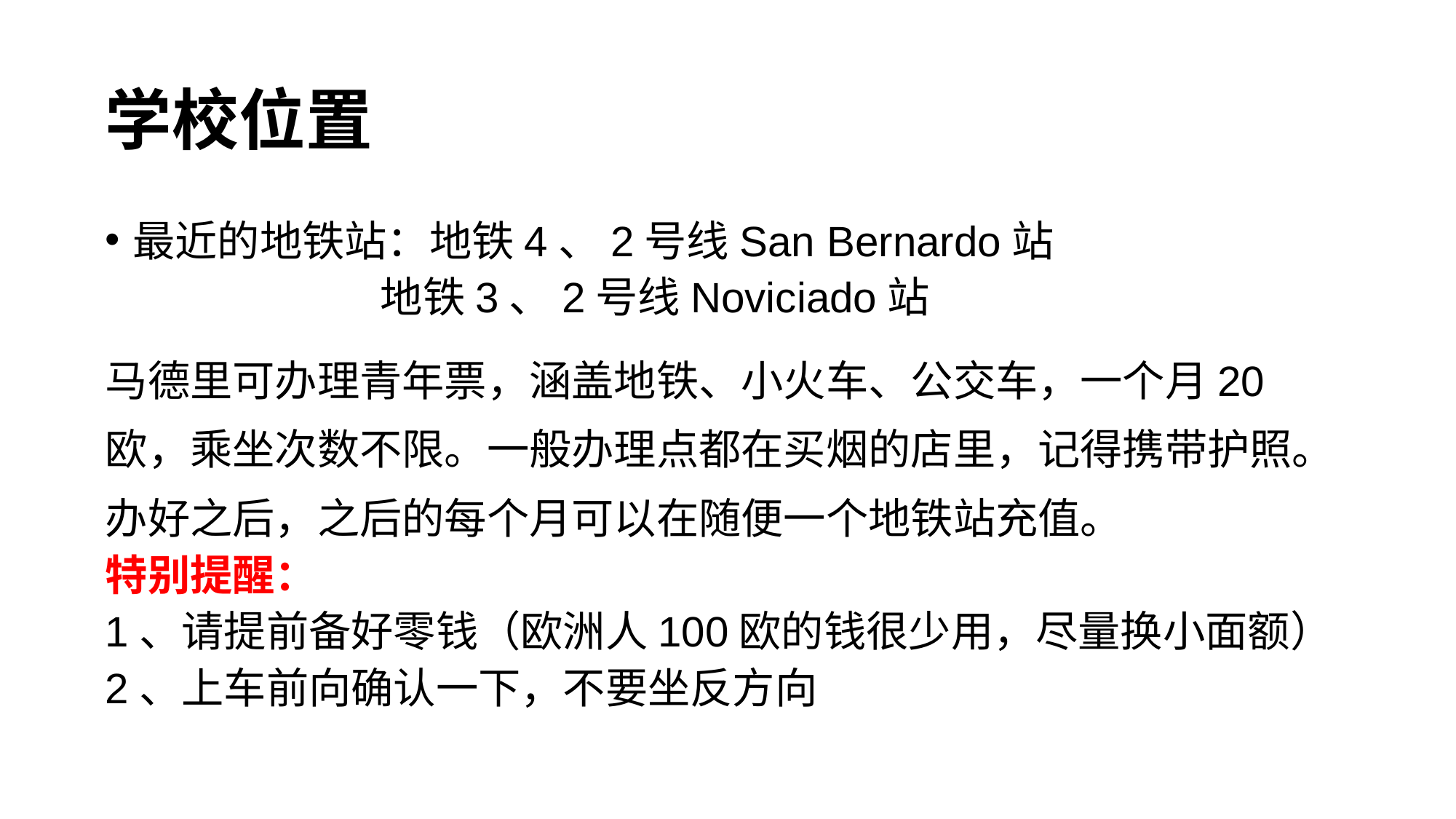

# 学校位置
最近的地铁站：地铁4、2号线San Bernardo站
                            地铁3、2号线Noviciado站
马德里可办理青年票，涵盖地铁、小火车、公交车，一个月20欧，乘坐次数不限。一般办理点都在买烟的店里，记得携带护照。办好之后，之后的每个月可以在随便一个地铁站充值。
特别提醒：
1、请提前备好零钱（欧洲人100欧的钱很少用，尽量换小面额）
2、上车前向确认一下，不要坐反方向